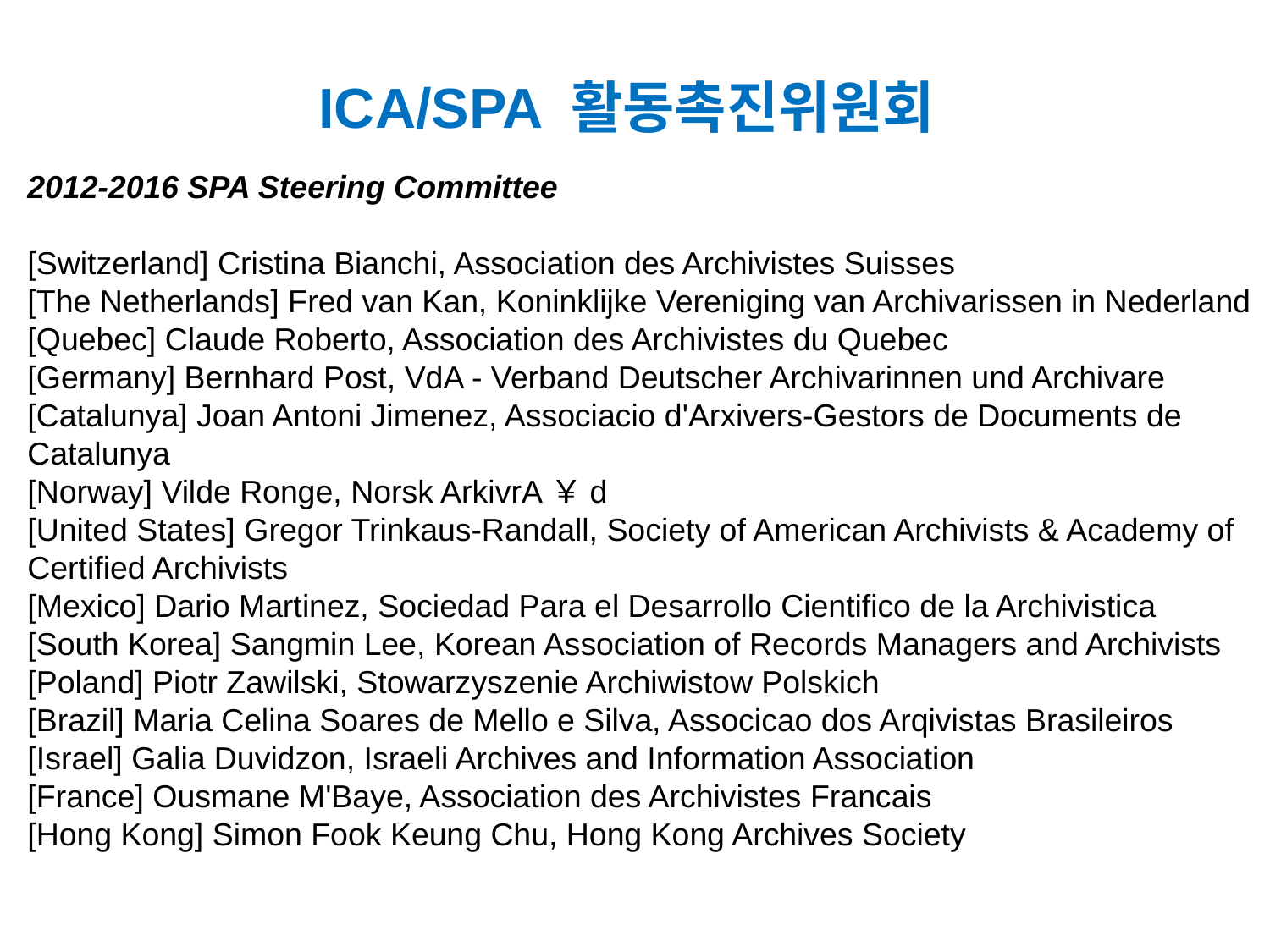

# ICA/SPA 활동촉진위원회
2012-2016 SPA Steering Committee

[Switzerland] Cristina Bianchi, Association des Archivistes Suisses
[The Netherlands] Fred van Kan, Koninklijke Vereniging van Archivarissen in Nederland
[Quebec] Claude Roberto, Association des Archivistes du Quebec
[Germany] Bernhard Post, VdA - Verband Deutscher Archivarinnen und Archivare
[Catalunya] Joan Antoni Jimenez, Associacio d'Arxivers-Gestors de Documents de Catalunya
[Norway] Vilde Ronge, Norsk ArkivrA￥d
[United States] Gregor Trinkaus-Randall, Society of American Archivists & Academy of Certified Archivists
[Mexico] Dario Martinez, Sociedad Para el Desarrollo Cientifico de la Archivistica
[South Korea] Sangmin Lee, Korean Association of Records Managers and Archivists
[Poland] Piotr Zawilski, Stowarzyszenie Archiwistow Polskich
[Brazil] Maria Celina Soares de Mello e Silva, Associcao dos Arqivistas Brasileiros
[Israel] Galia Duvidzon, Israeli Archives and Information Association
[France] Ousmane M'Baye, Association des Archivistes Francais
[Hong Kong] Simon Fook Keung Chu, Hong Kong Archives Society